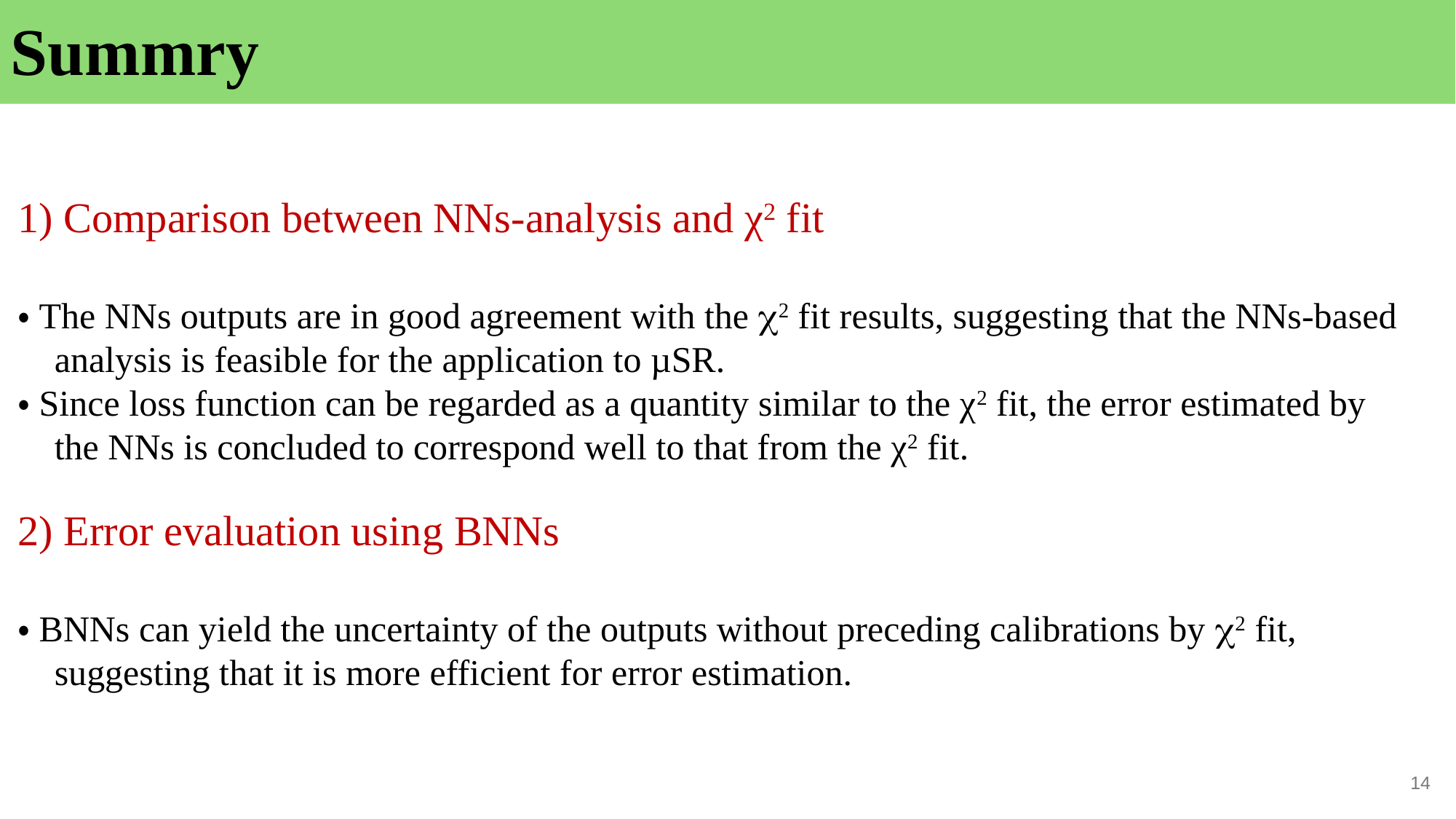

Summry
1) Comparison between NNs-analysis and χ2 fit

・The NNs outputs are in good agreement with the χ2 fit results, suggesting that the NNs-based
    analysis is feasible for the application to µSR.
・Since loss function can be regarded as a quantity similar to the χ2 fit, the error estimated by
    the NNs is concluded to correspond well to that from the χ2 fit.

2) Error evaluation using BNNs

・BNNs can yield the uncertainty of the outputs without preceding calibrations by χ2 fit,
    suggesting that it is more efficient for error estimation.
14